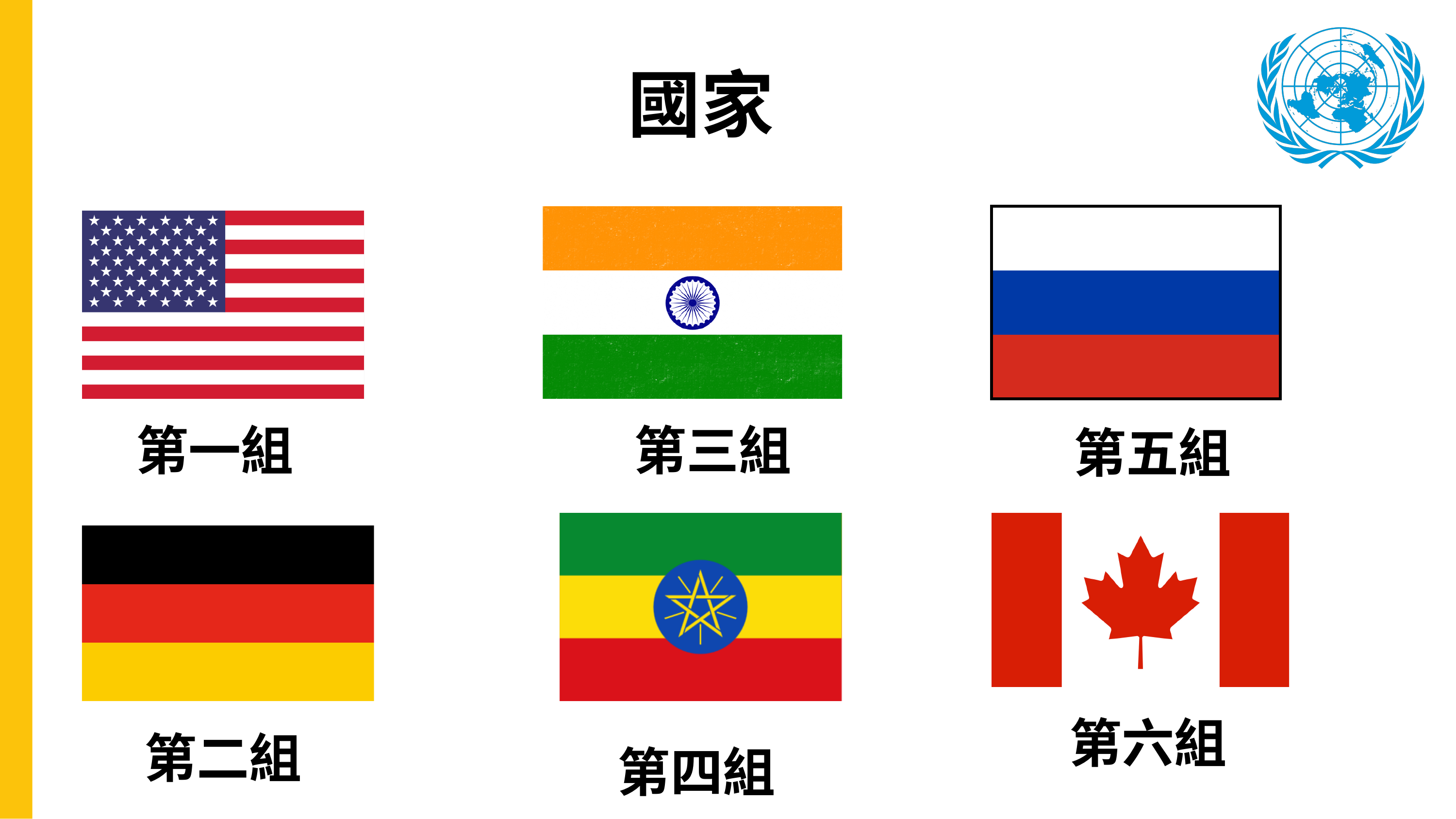

國家

第三組
第一組
第五組

第六組
第二組
第四組